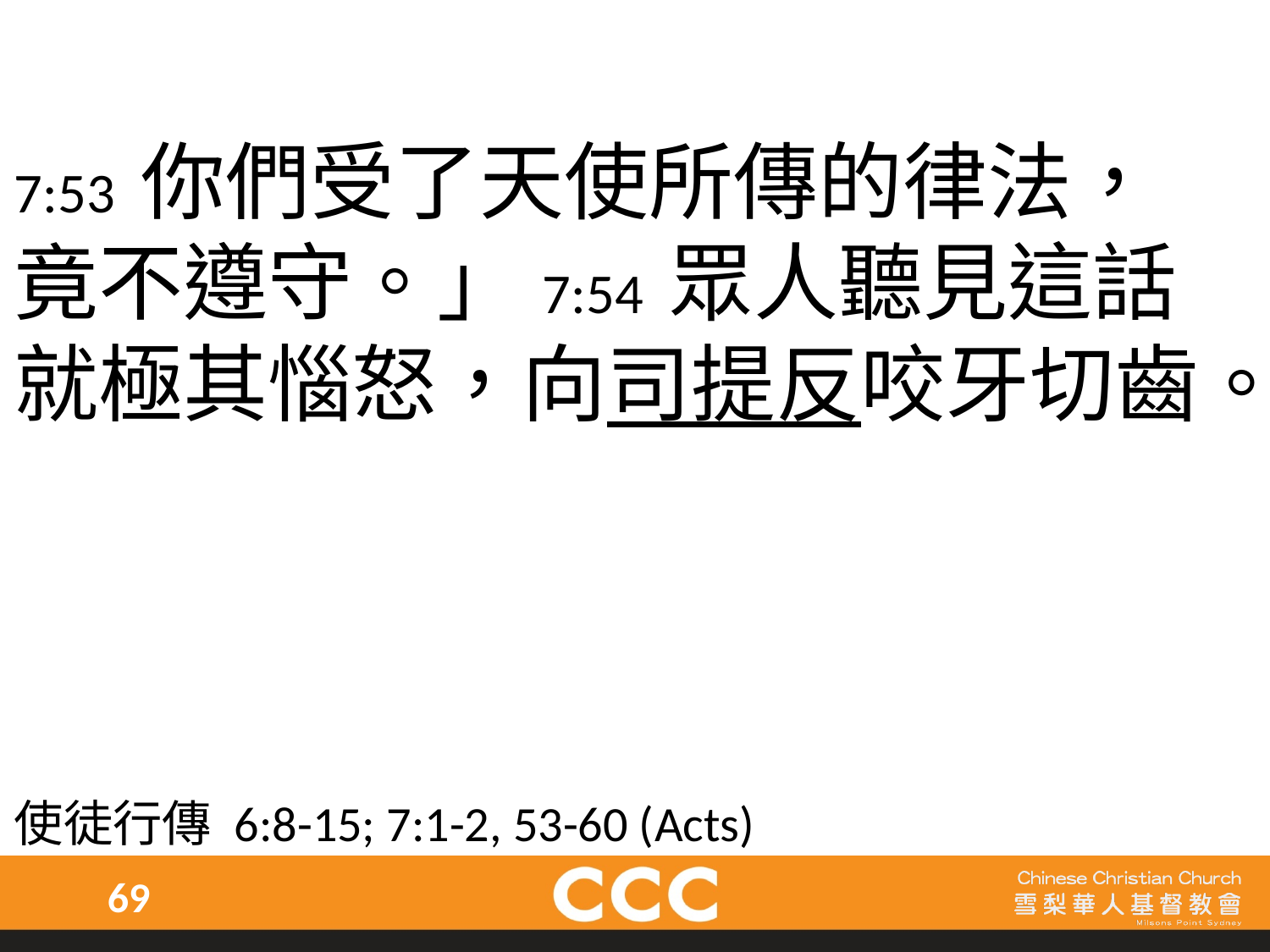

7:53 你們受了天使所傳的律法，
竟不遵守。」7:54 眾人聽見這話就極其惱怒，向司提反咬牙切齒。

使徒行傳 6:8-15; 7:1-2, 53-60 (Acts)
69